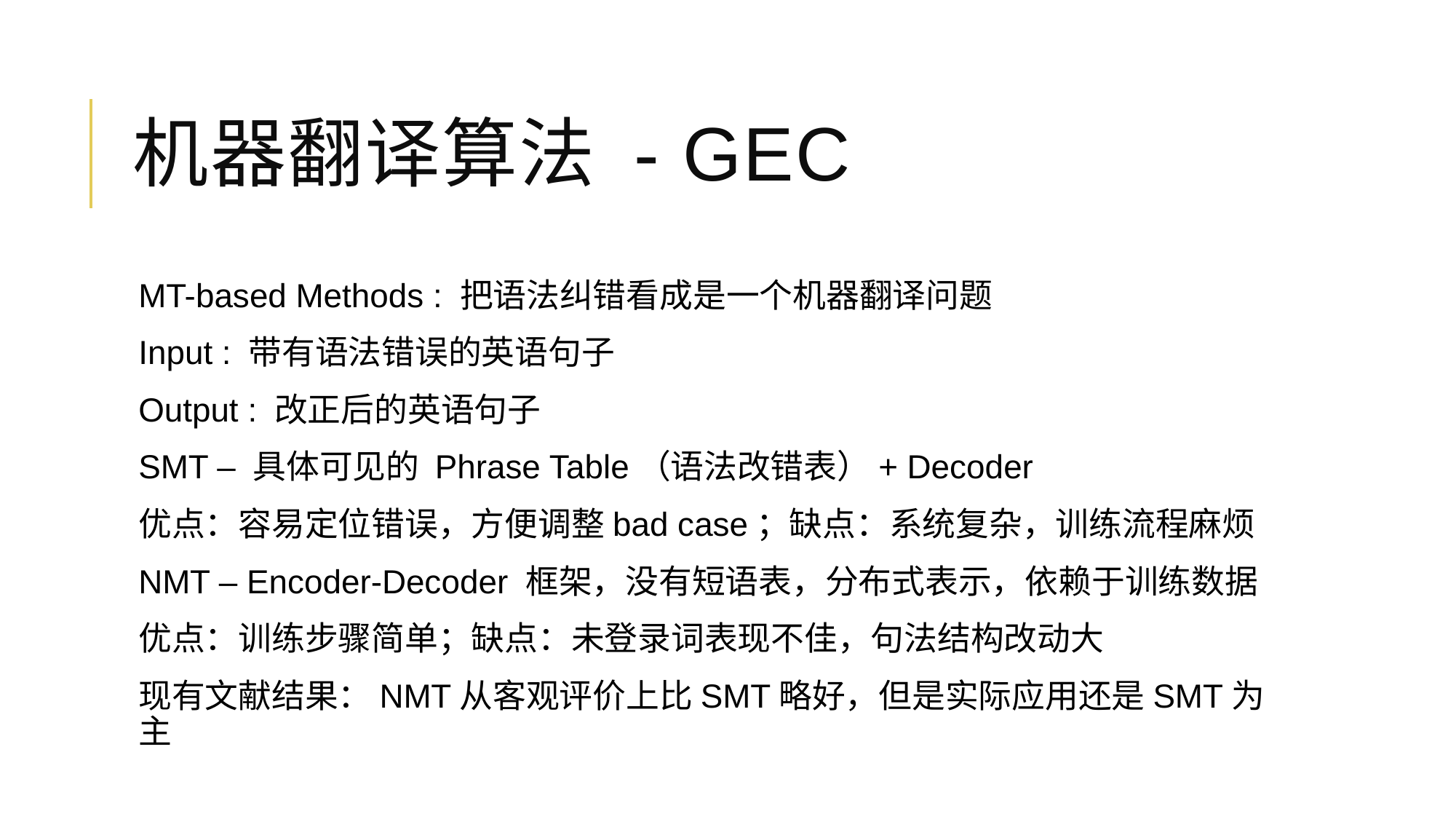

# 机器翻译算法 - GEC
MT-based Methods : 把语法纠错看成是一个机器翻译问题
Input : 带有语法错误的英语句子
Output : 改正后的英语句子
SMT – 具体可见的 Phrase Table（语法改错表）+ Decoder
优点：容易定位错误，方便调整bad case；缺点：系统复杂，训练流程麻烦
NMT – Encoder-Decoder 框架，没有短语表，分布式表示，依赖于训练数据
优点：训练步骤简单；缺点：未登录词表现不佳，句法结构改动大
现有文献结果：NMT从客观评价上比SMT略好，但是实际应用还是SMT为主